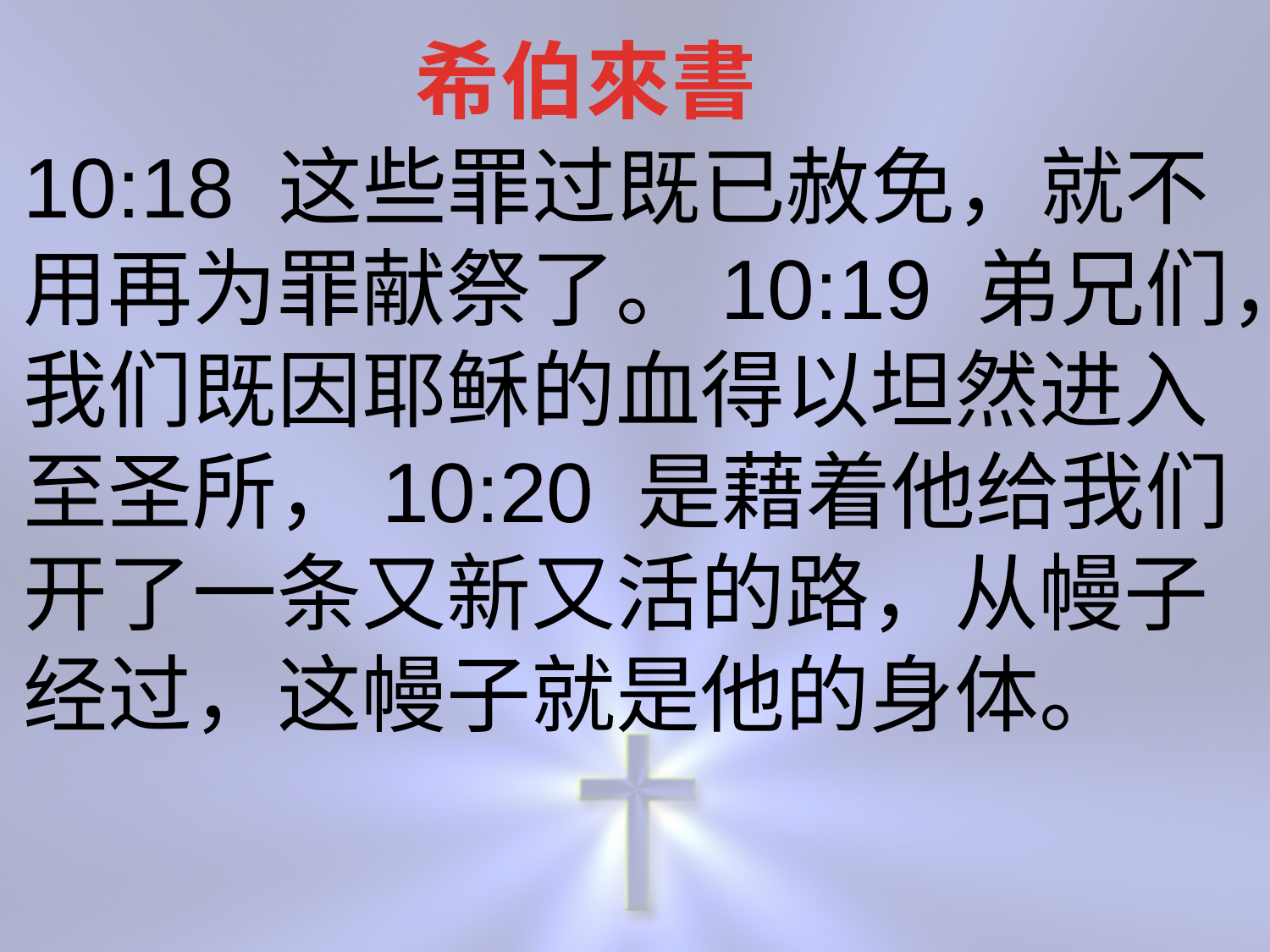

希伯來書
10:18 这些罪过既已赦免，就不用再为罪献祭了。10:19 弟兄们，我们既因耶稣的血得以坦然进入至圣所，10:20 是藉着他给我们开了一条又新又活的路，从幔子经过，这幔子就是他的身体。